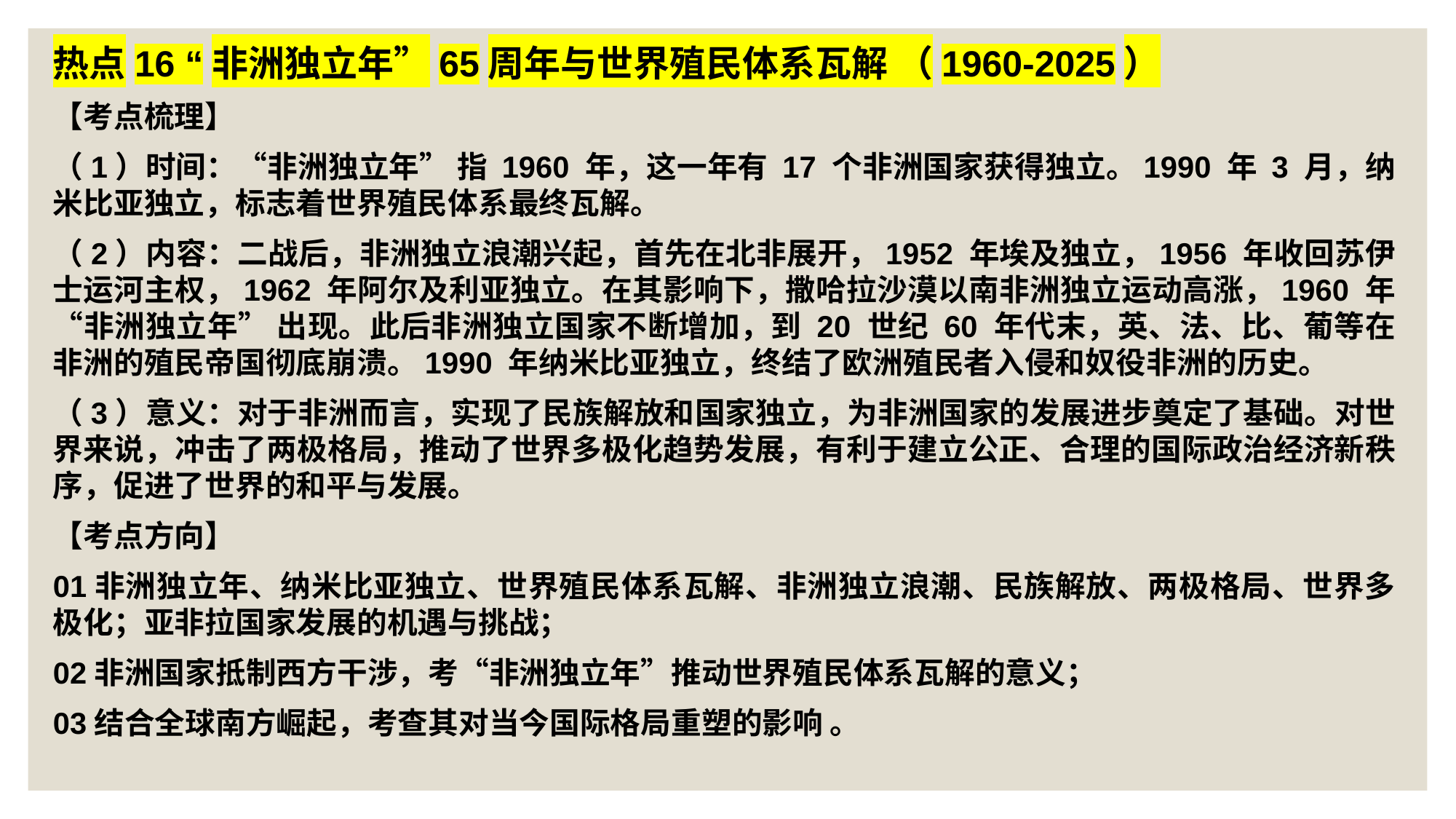

热点16 “非洲独立年”65周年与世界殖民体系瓦解 （1960-2025）
【考点梳理】
（1）时间：“非洲独立年” 指 1960 年，这一年有 17 个非洲国家获得独立。1990 年 3 月，纳米比亚独立，标志着世界殖民体系最终瓦解。
（2）内容：二战后，非洲独立浪潮兴起，首先在北非展开，1952 年埃及独立，1956 年收回苏伊士运河主权，1962 年阿尔及利亚独立。在其影响下，撒哈拉沙漠以南非洲独立运动高涨，1960 年 “非洲独立年” 出现。此后非洲独立国家不断增加，到 20 世纪 60 年代末，英、法、比、葡等在非洲的殖民帝国彻底崩溃。1990 年纳米比亚独立，终结了欧洲殖民者入侵和奴役非洲的历史。
（3）意义：对于非洲而言，实现了民族解放和国家独立，为非洲国家的发展进步奠定了基础。对世界来说，冲击了两极格局，推动了世界多极化趋势发展，有利于建立公正、合理的国际政治经济新秩序，促进了世界的和平与发展。
【考点方向】
01非洲独立年、纳米比亚独立、世界殖民体系瓦解、非洲独立浪潮、民族解放、两极格局、世界多极化；亚非拉国家发展的机遇与挑战；
02非洲国家抵制西方干涉，考“非洲独立年”推动世界殖民体系瓦解的意义；
03结合全球南方崛起，考查其对当今国际格局重塑的影响 。